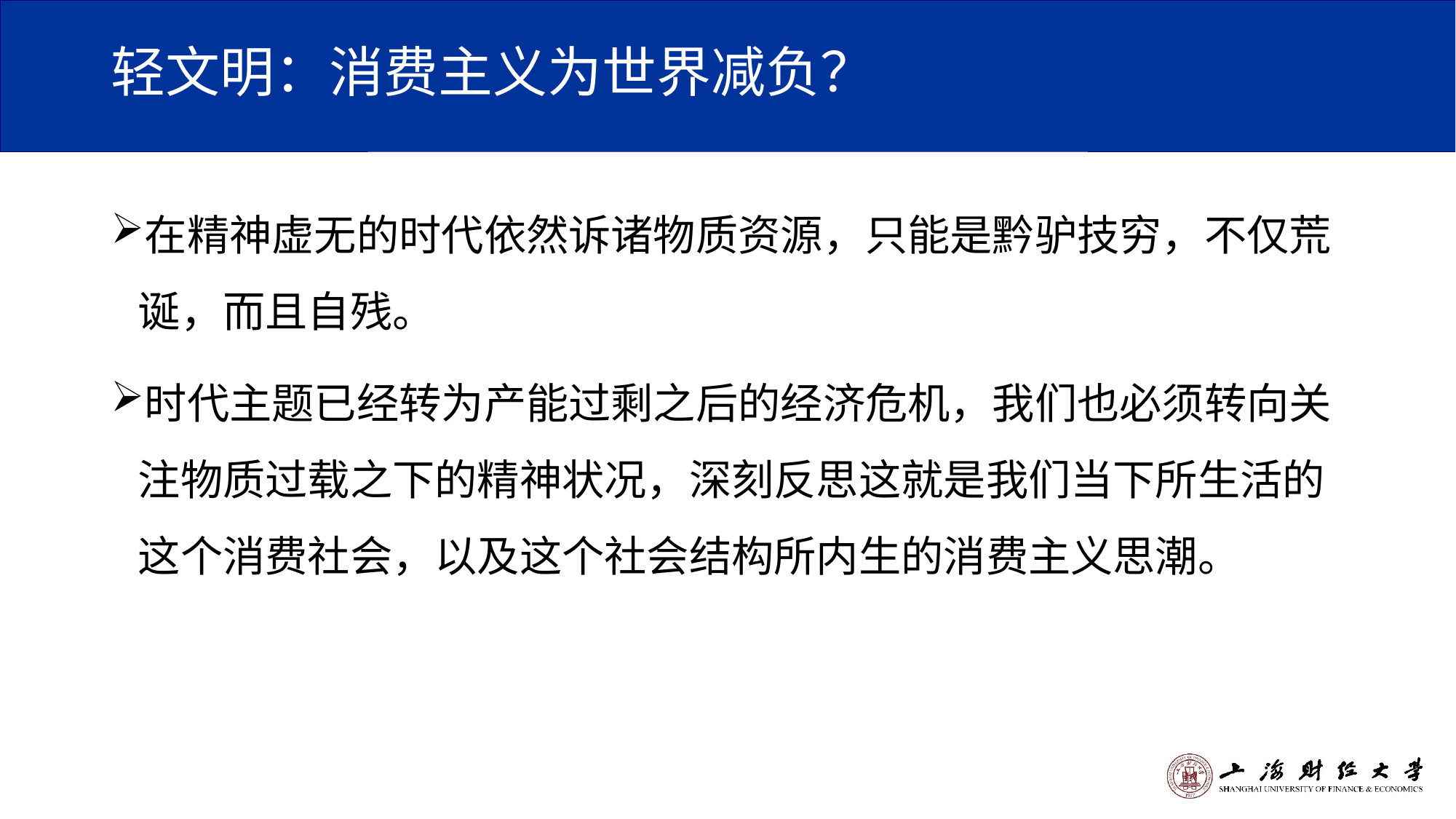

# 轻文明：消费主义为世界减负？
在精神虚无的时代依然诉诸物质资源，只能是黔驴技穷，不仅荒诞，而且自残。
时代主题已经转为产能过剩之后的经济危机，我们也必须转向关注物质过载之下的精神状况，深刻反思这就是我们当下所生活的这个消费社会，以及这个社会结构所内生的消费主义思潮。